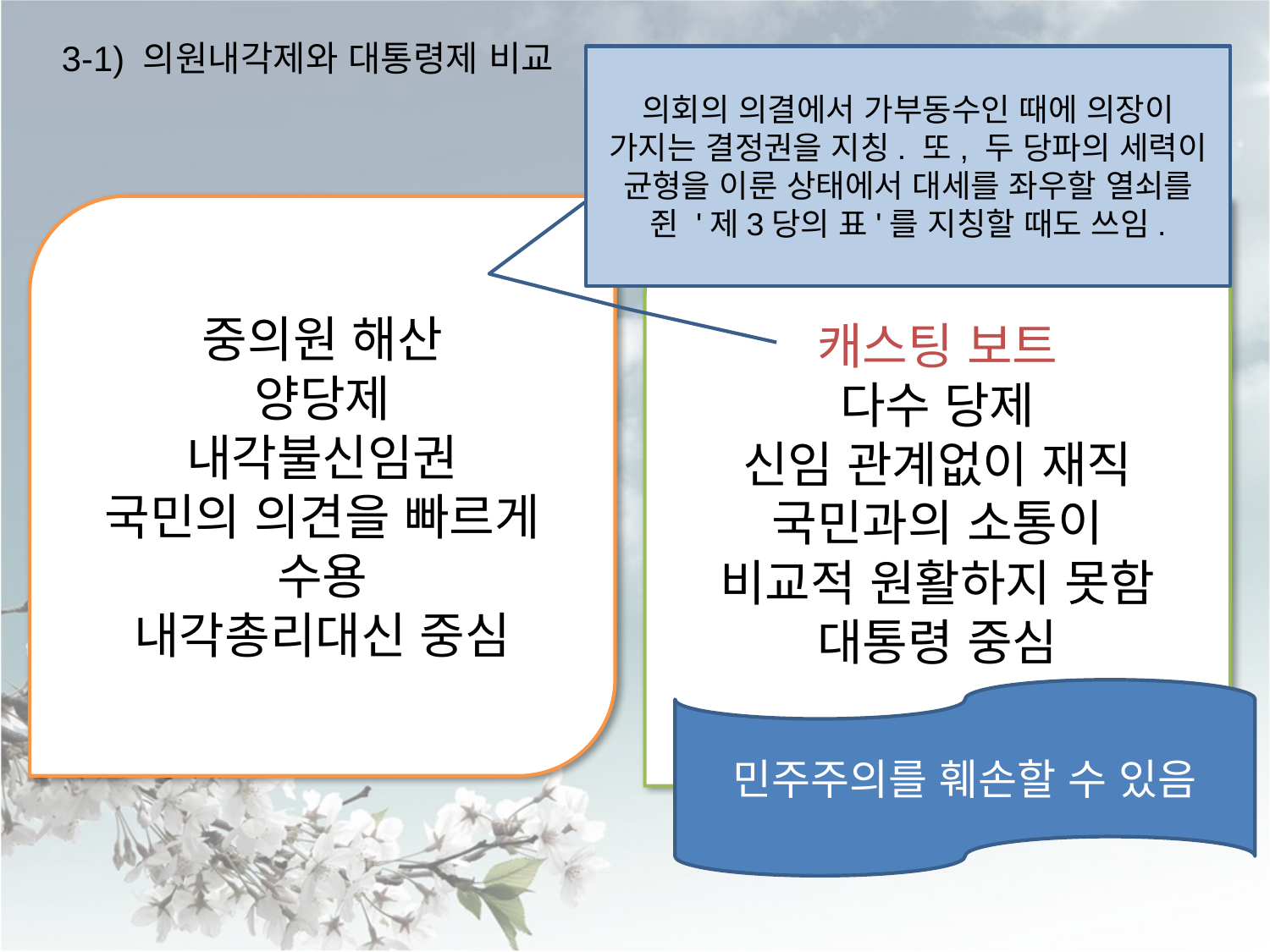

3-1) 의원내각제와 대통령제 비교
의회의 의결에서 가부동수인 때에 의장이 가지는 결정권을 지칭. 또, 두 당파의 세력이 균형을 이룬 상태에서 대세를 좌우할 열쇠를 쥔 '제3당의 표'를 지칭할 때도 쓰임.
중의원 해산
양당제
내각불신임권
국민의 의견을 빠르게 수용
내각총리대신 중심
캐스팅 보트
다수 당제
신임 관계없이 재직
국민과의 소통이
비교적 원활하지 못함
대통령 중심
민주주의를 훼손할 수 있음